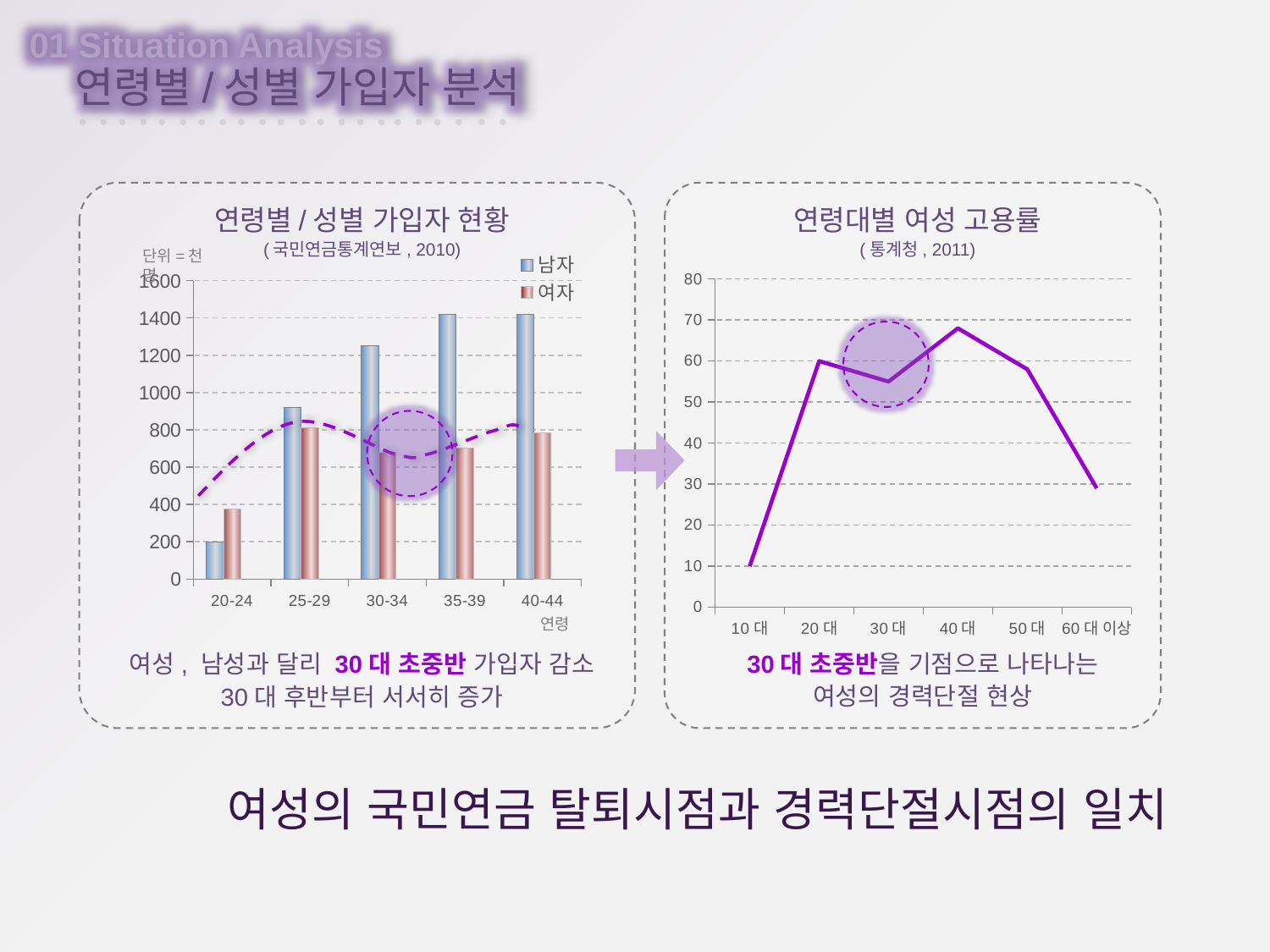

01 Situation Analysis
   연령별/성별 가입자 분석

연령별/성별 가입자 현황
(국민연금통계연보, 2010)
연령대별 여성 고용률
(통계청, 2011)
단위=천 명

### Chart

| Category | 남자 | 여자 | 열1 |
|---|---|---|---|
| 20-24 | 198.0 | 376.0 | None |
| 25-29 | 922.0 | 811.0 | None |
| 30-34 | 1251.0 | 678.0 | None |
| 35-39 | 1420.0 | 704.0 | None |
| 40-44 | 1420.0 | 784.0 | None |
연령

### Chart

| Category | 계열 1 | 열1 | 열2 |
|---|---|---|---|
| 10대 | 10.0 | None | None |
| 20대 | 60.0 | None | None |
| 30대 | 55.0 | None | None |
| 40대 | 68.0 | None | None |
| 50대 | 58.0 | None | None |
| 60대 이상 | 29.0 | None | None |

30대 초중반을 기점으로 나타나는
여성의 경력단절 현상
여성, 남성과 달리 30대 초중반 가입자 감소
30대 후반부터 서서히 증가
여성의 국민연금 탈퇴시점과 경력단절시점의 일치